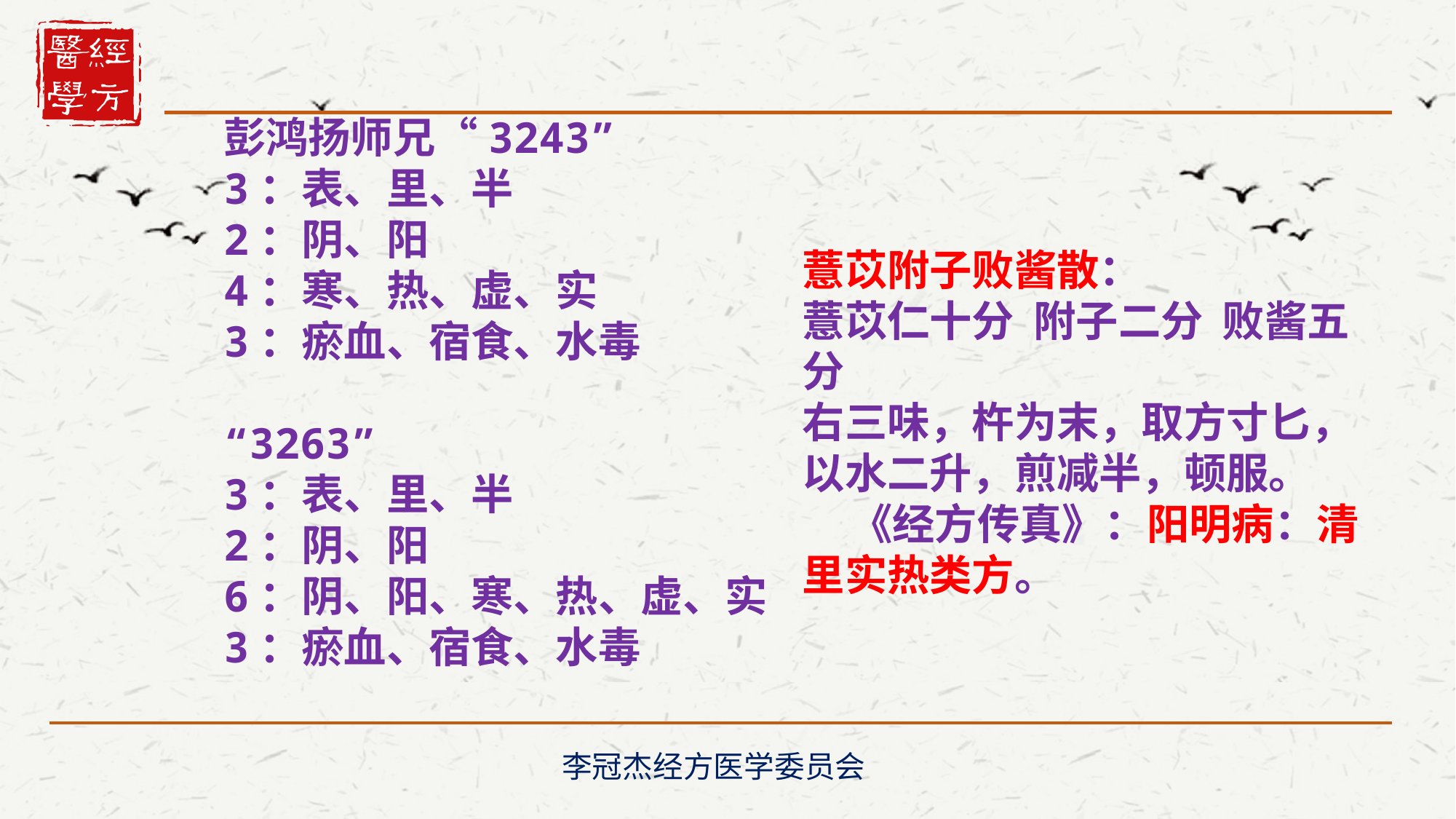

彭鸿扬师兄“3243”3：表、里、半2：阴、阳4：寒、热、虚、实3：瘀血、宿食、水毒 “3263”3：表、里、半2：阴、阳
6：阴、阳、寒、热、虚、实3：瘀血、宿食、水毒
薏苡附子败酱散：薏苡仁十分  附子二分  败酱五分右三味，杵为末，取方寸匕，以水二升，煎减半，顿服。《经方传真》：阳明病：清里实热类方。
5